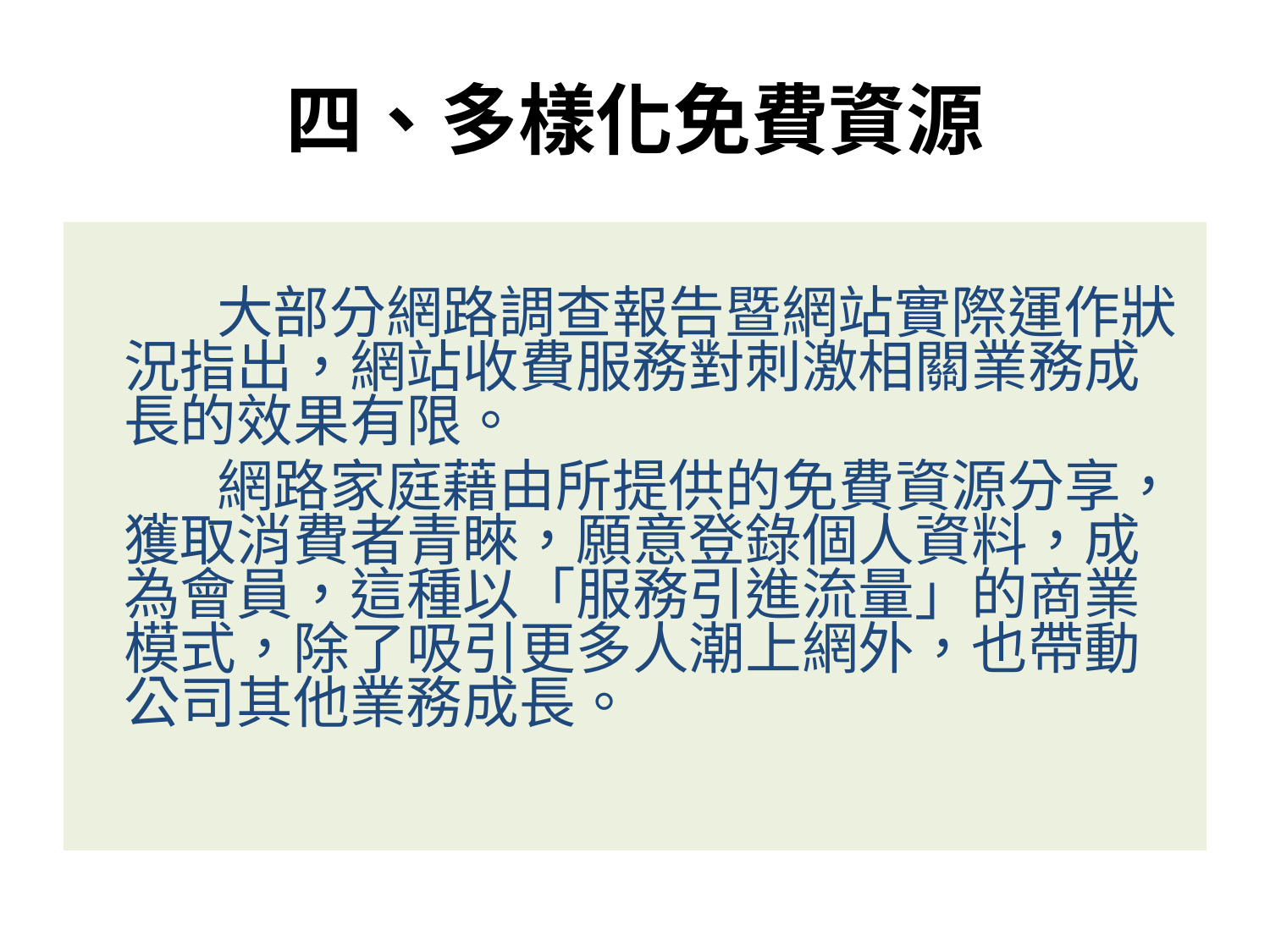

# 四、多樣化免費資源

          大部分網路調查報告暨網站實際運作狀況指出，網站收費服務對刺激相關業務成長的效果有限。
          網路家庭藉由所提供的免費資源分享，獲取消費者青睞，願意登錄個人資料，成為會員，這種以「服務引進流量」的商業模式，除了吸引更多人潮上網外，也帶動公司其他業務成長。